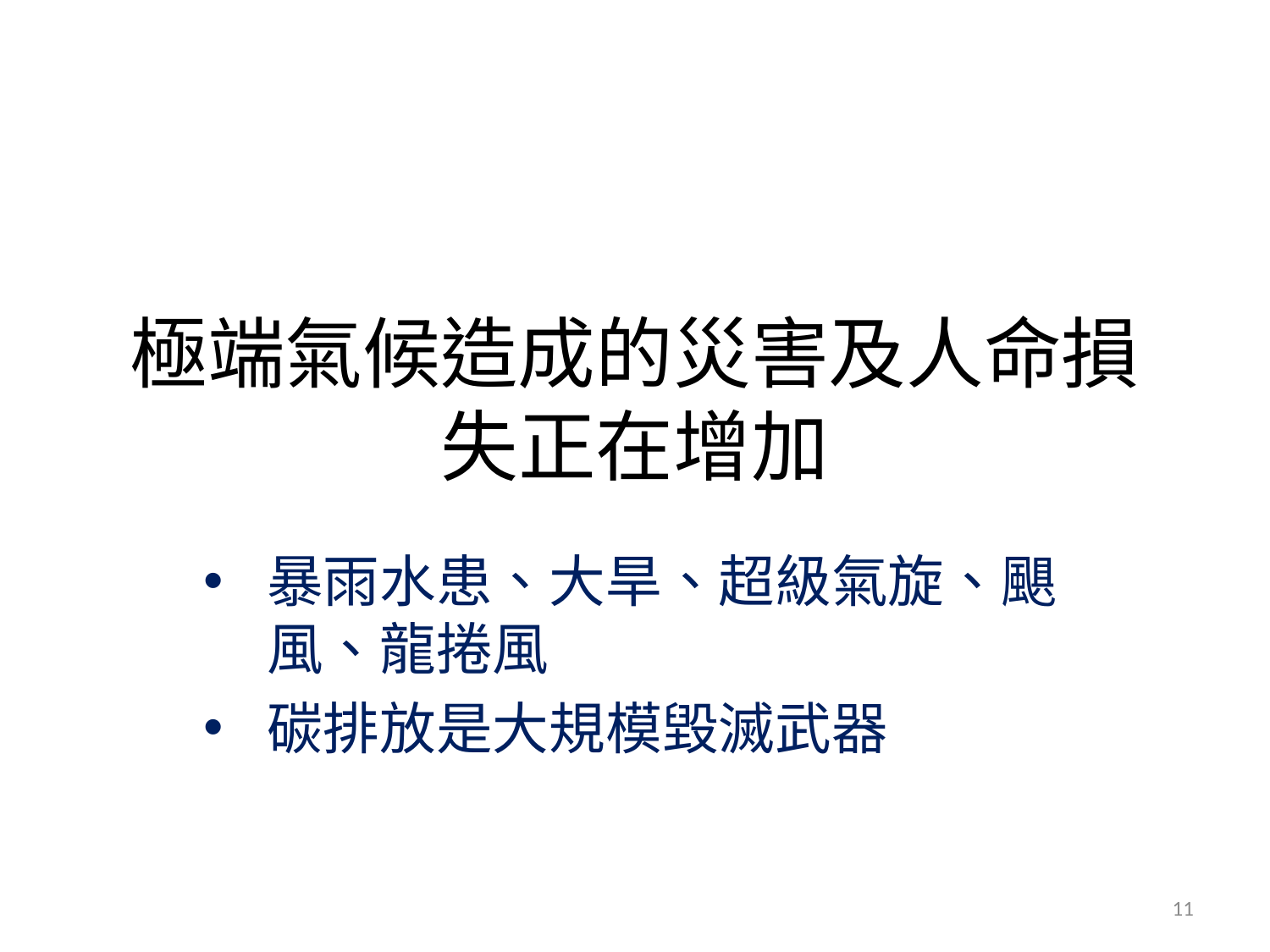

# 極端氣候造成的災害及人命損失正在增加
暴雨水患、大旱、超級氣旋、颶風、龍捲風
碳排放是大規模毀滅武器
11